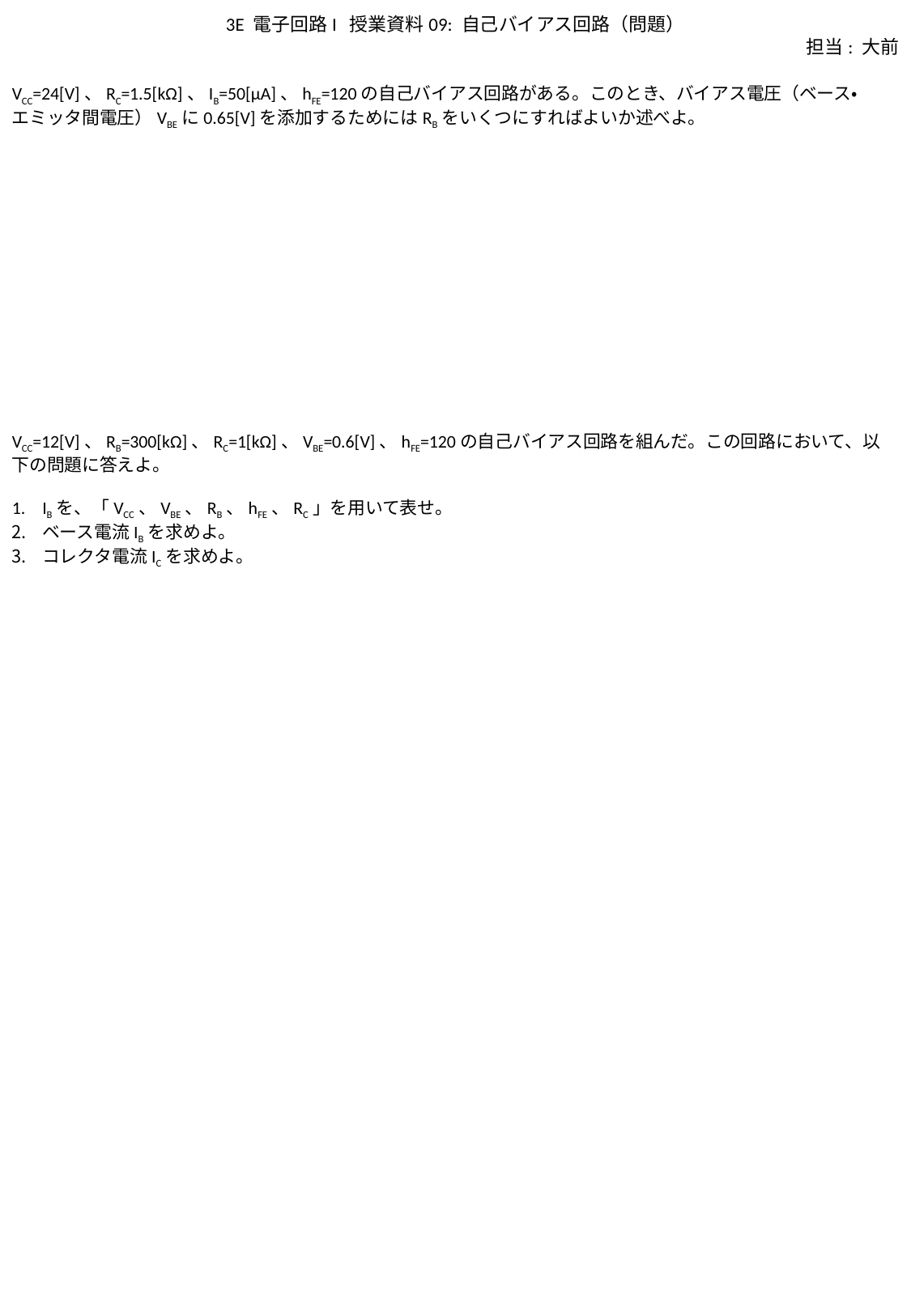

3E 電子回路I  授業資料09: 自己バイアス回路（問題）
担当: 大前
VCC=24[V]、RC=1.5[kΩ]、IB=50[μA]、hFE=120の自己バイアス回路がある。このとき、バイアス電圧（ベース・エミッタ間電圧）VBEに0.65[V]を添加するためにはRBをいくつにすればよいか述べよ。
VCC=12[V]、RB=300[kΩ]、RC=1[kΩ]、VBE=0.6[V]、hFE=120の自己バイアス回路を組んだ。この回路において、以下の問題に答えよ。

IBを、「VCC、VBE、RB、hFE、RC」を用いて表せ。
ベース電流IBを求めよ。
コレクタ電流ICを求めよ。